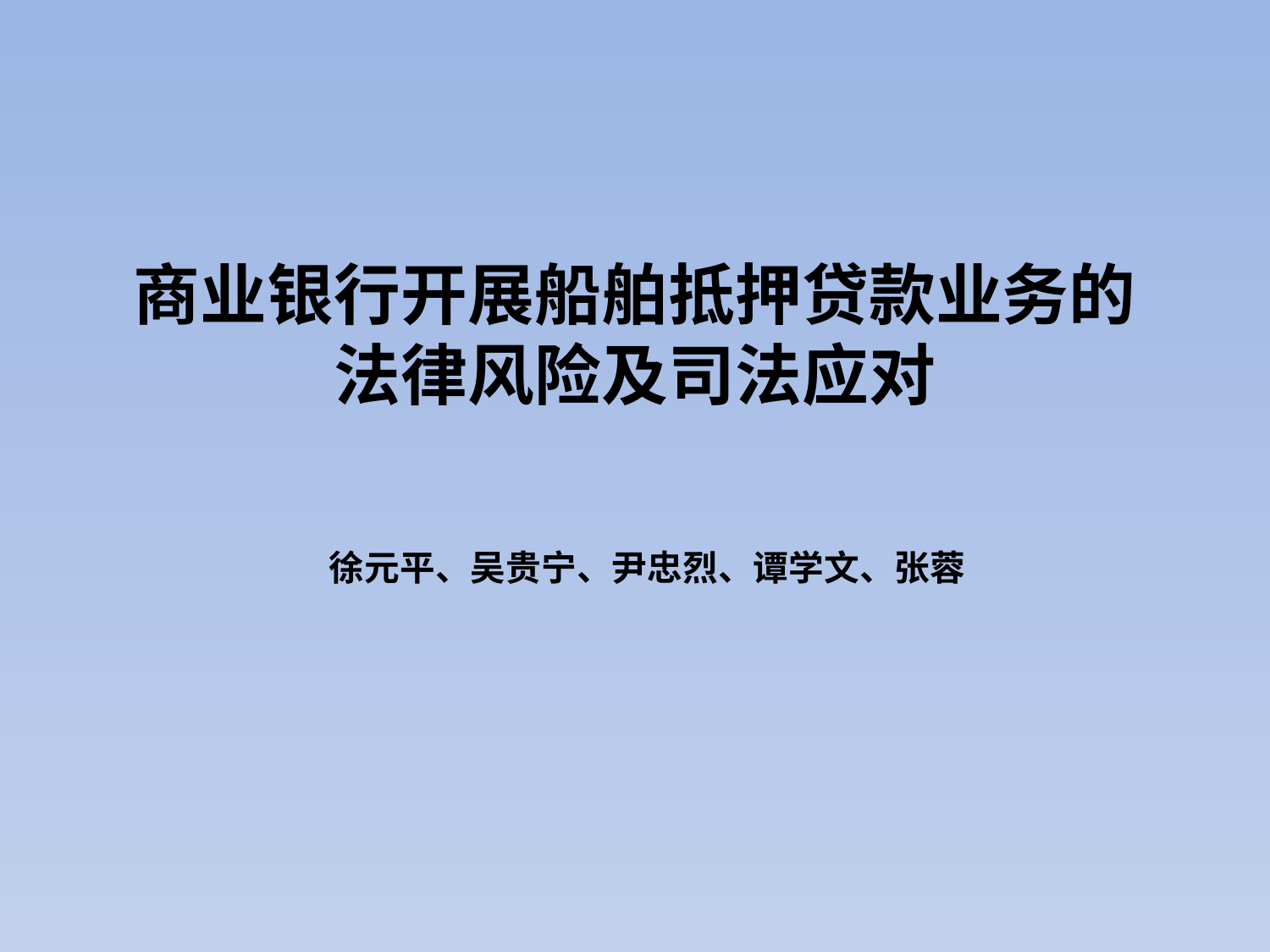

# 商业银行开展船舶抵押贷款业务的法律风险及司法应对
  徐元平、吴贵宁、尹忠烈、谭学文、张蓉